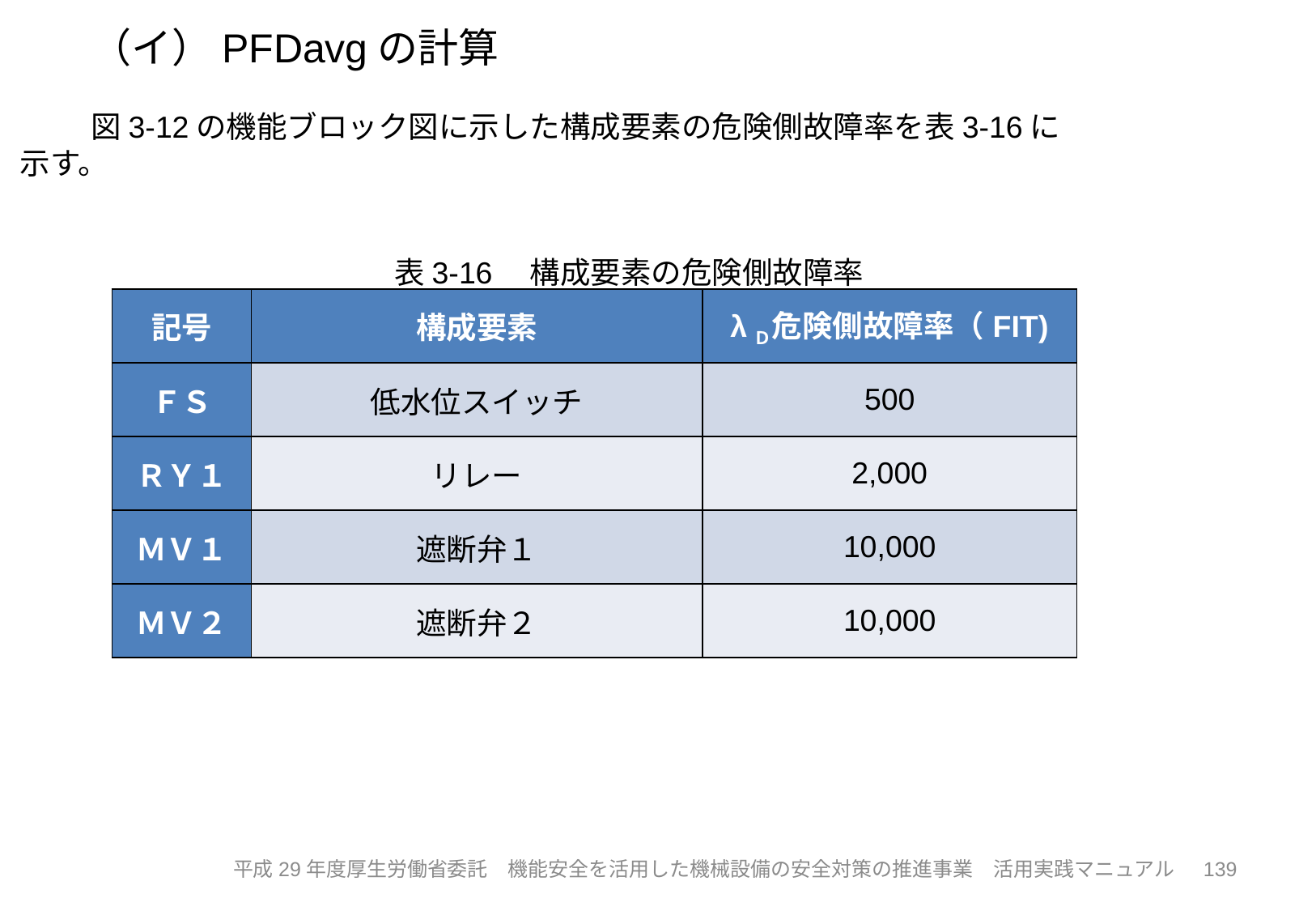

（イ）PFDavgの計算

図3-12の機能ブロック図に示した構成要素の危険側故障率を表3-16に示す。

　　　　　　　　　　表3-16　構成要素の危険側故障率

| 記号 | 構成要素 | λＤ危険側故障率（FIT) |
| --- | --- | --- |
| ＦＳ | 低水位スイッチ | 500 |
| ＲＹ１ | リレー | 2,000 |
| ＭＶ１ | 遮断弁１ | 10,000 |
| ＭＶ２ | 遮断弁２ | 10,000 |
139
平成29年度厚生労働省委託　機能安全を活用した機械設備の安全対策の推進事業　活用実践マニュアル